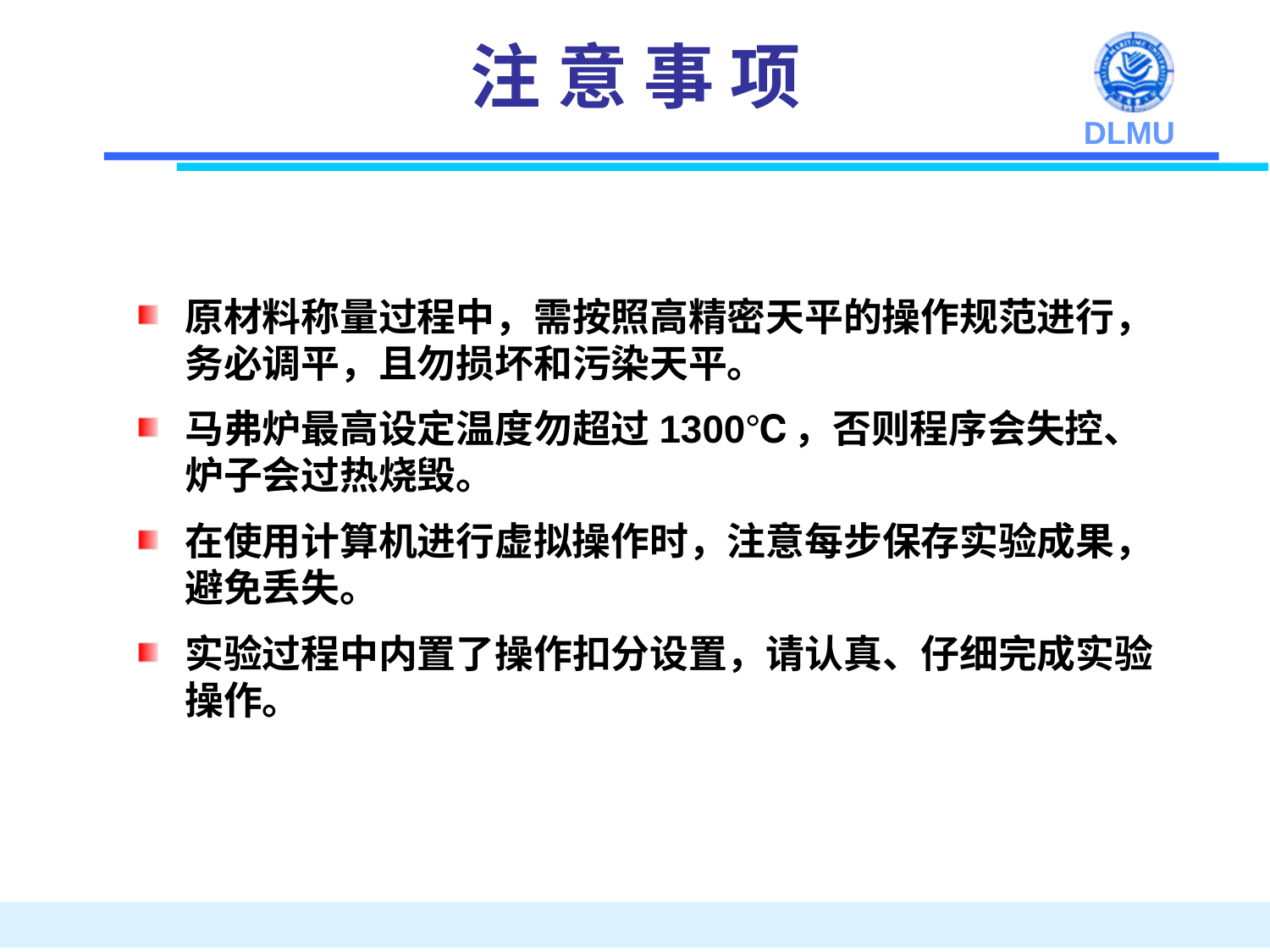

注 意 事 项
原材料称量过程中，需按照高精密天平的操作规范进行，务必调平，且勿损坏和污染天平。
马弗炉最高设定温度勿超过1300℃，否则程序会失控、炉子会过热烧毁。
在使用计算机进行虚拟操作时，注意每步保存实验成果，避免丢失。
实验过程中内置了操作扣分设置，请认真、仔细完成实验操作。